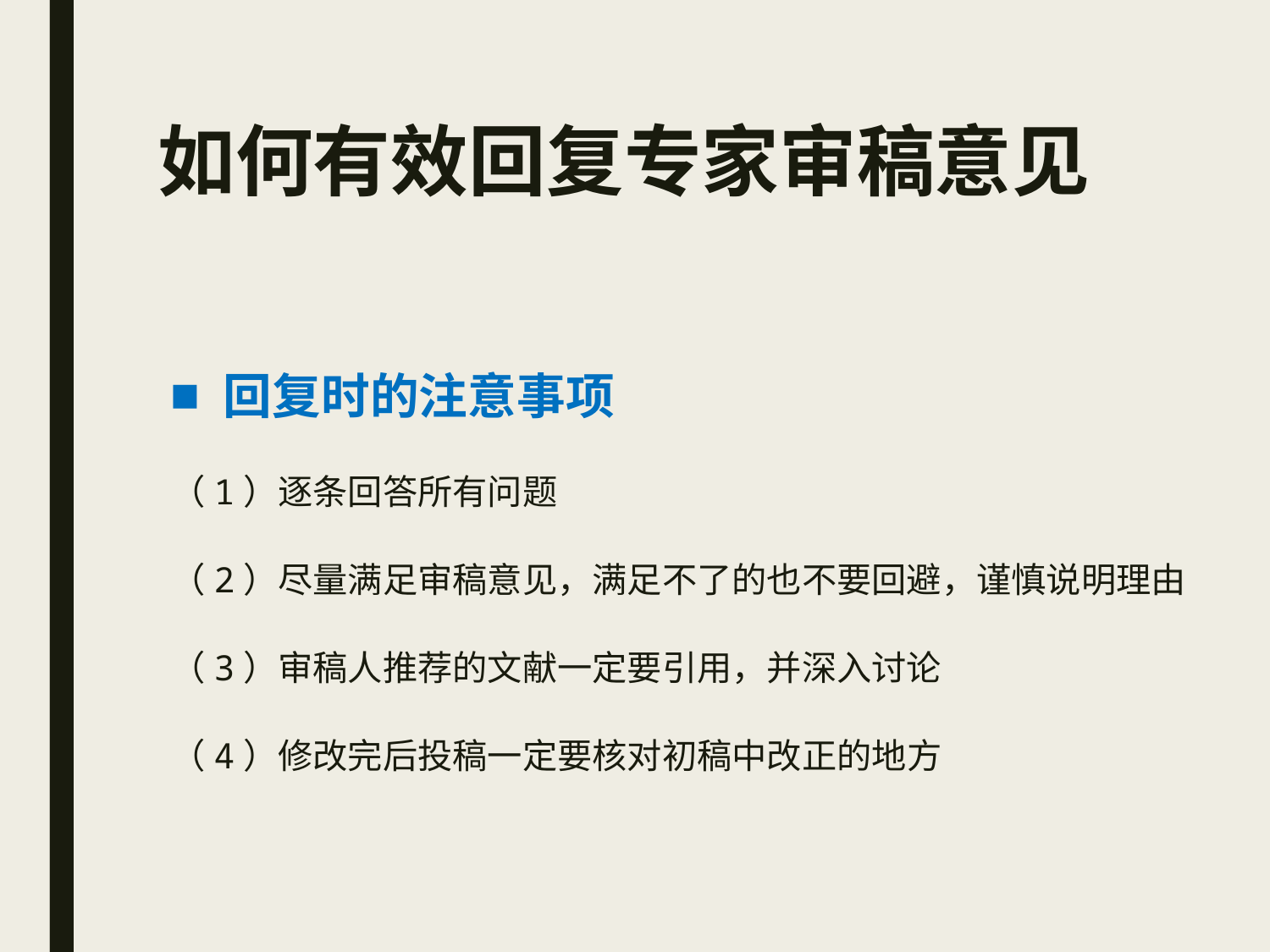

# 如何有效回复专家审稿意见
回复时的注意事项
（1）逐条回答所有问题
（2）尽量满足审稿意见，满足不了的也不要回避，谨慎说明理由
（3）审稿人推荐的文献一定要引用，并深入讨论
（4）修改完后投稿一定要核对初稿中改正的地方